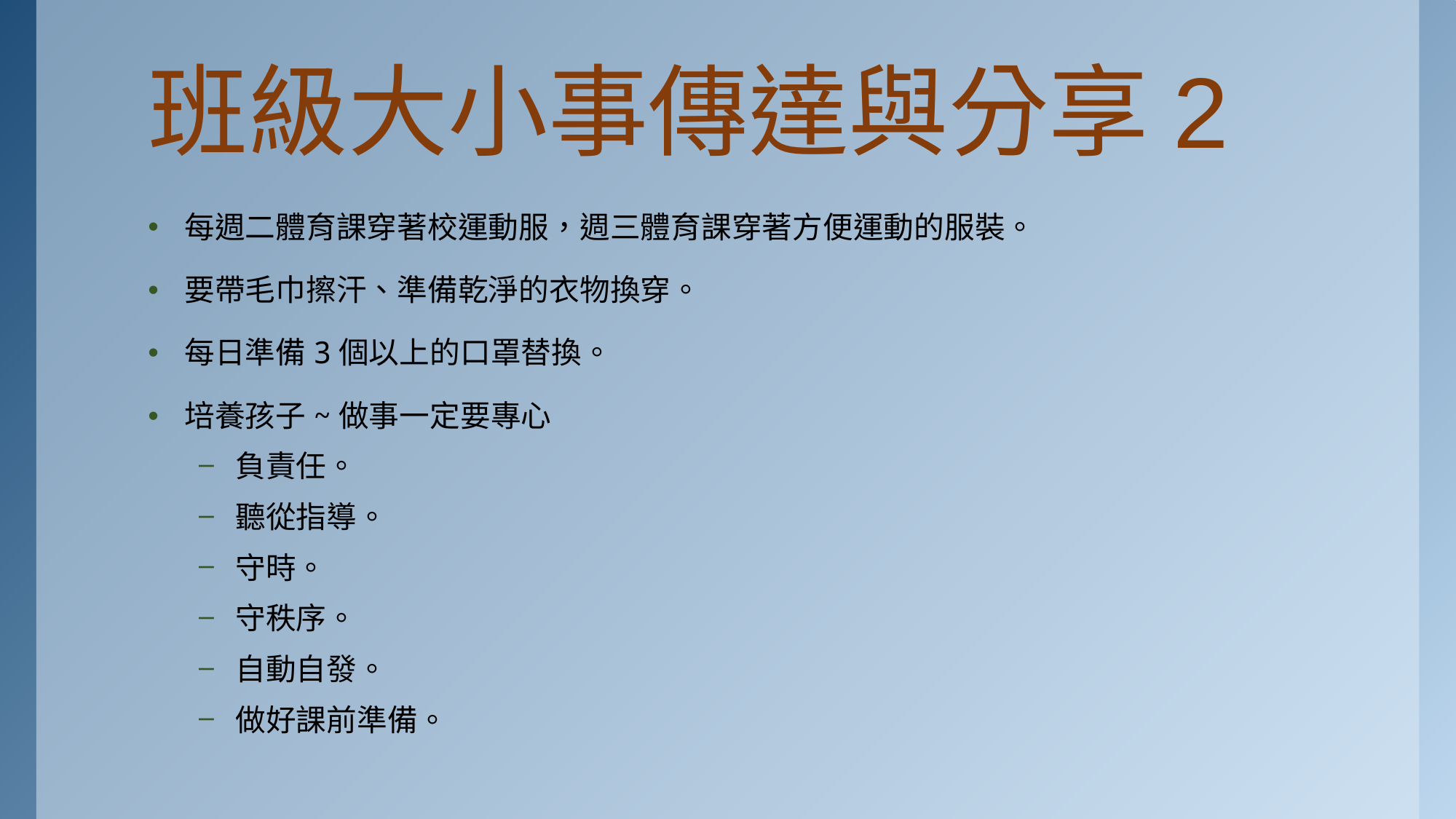

# 班級大小事傳達與分享2
每週二體育課穿著校運動服，週三體育課穿著方便運動的服裝。
要帶毛巾擦汗、準備乾淨的衣物換穿。
每日準備3個以上的口罩替換。
培養孩子~做事一定要專心
負責任。
聽從指導。
守時。
守秩序。
自動自發。
做好課前準備。